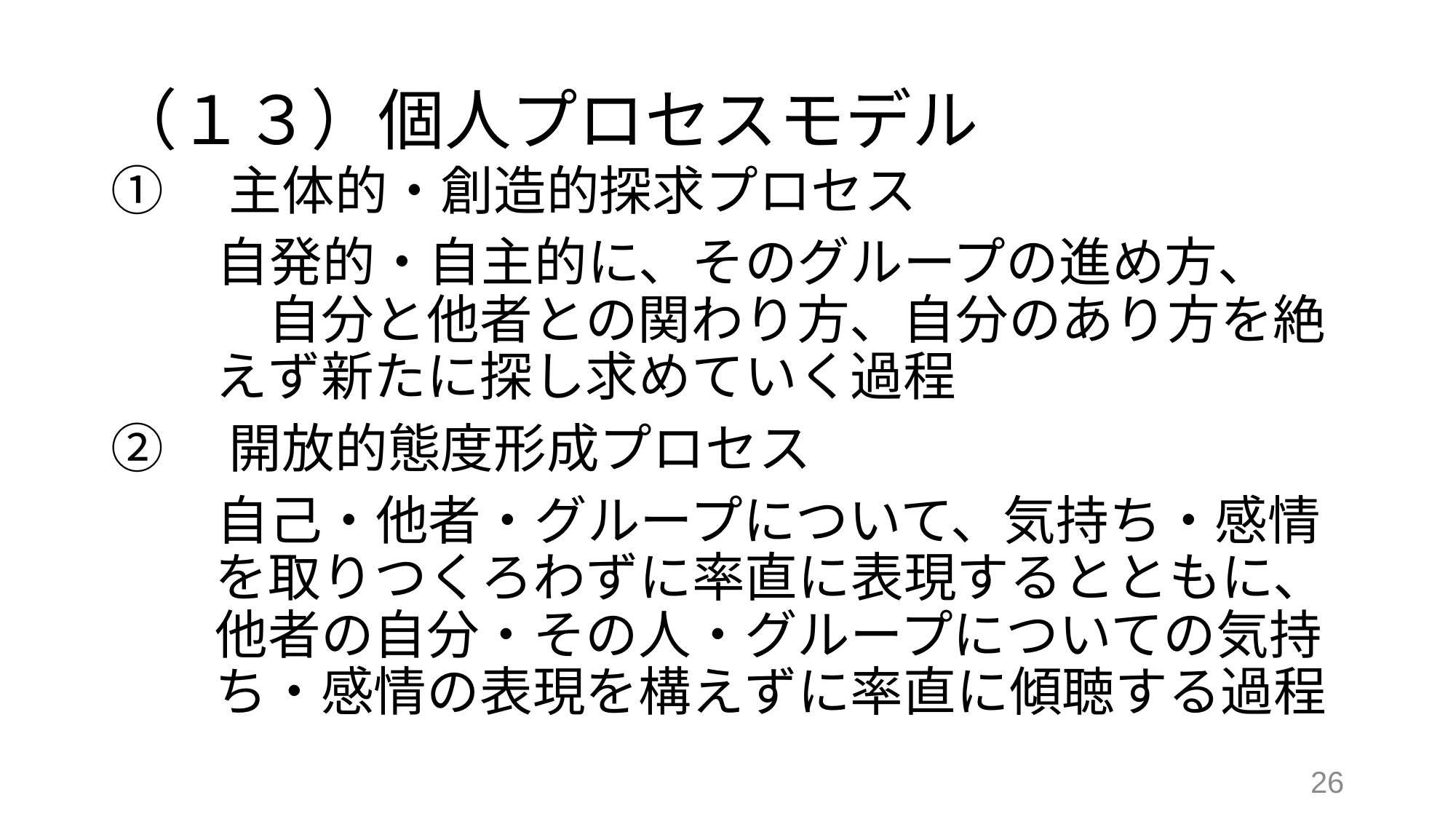

# （１３）個人プロセスモデル
①　主体的・創造的探求プロセス
　　自発的・自主的に、そのグループの進め方、　　自分と他者との関わり方、自分のあり方を絶えず新たに探し求めていく過程
②　開放的態度形成プロセス
　　自己・他者・グループについて、気持ち・感情を取りつくろわずに率直に表現するとともに、他者の自分・その人・グループについての気持ち・感情の表現を構えずに率直に傾聴する過程
26